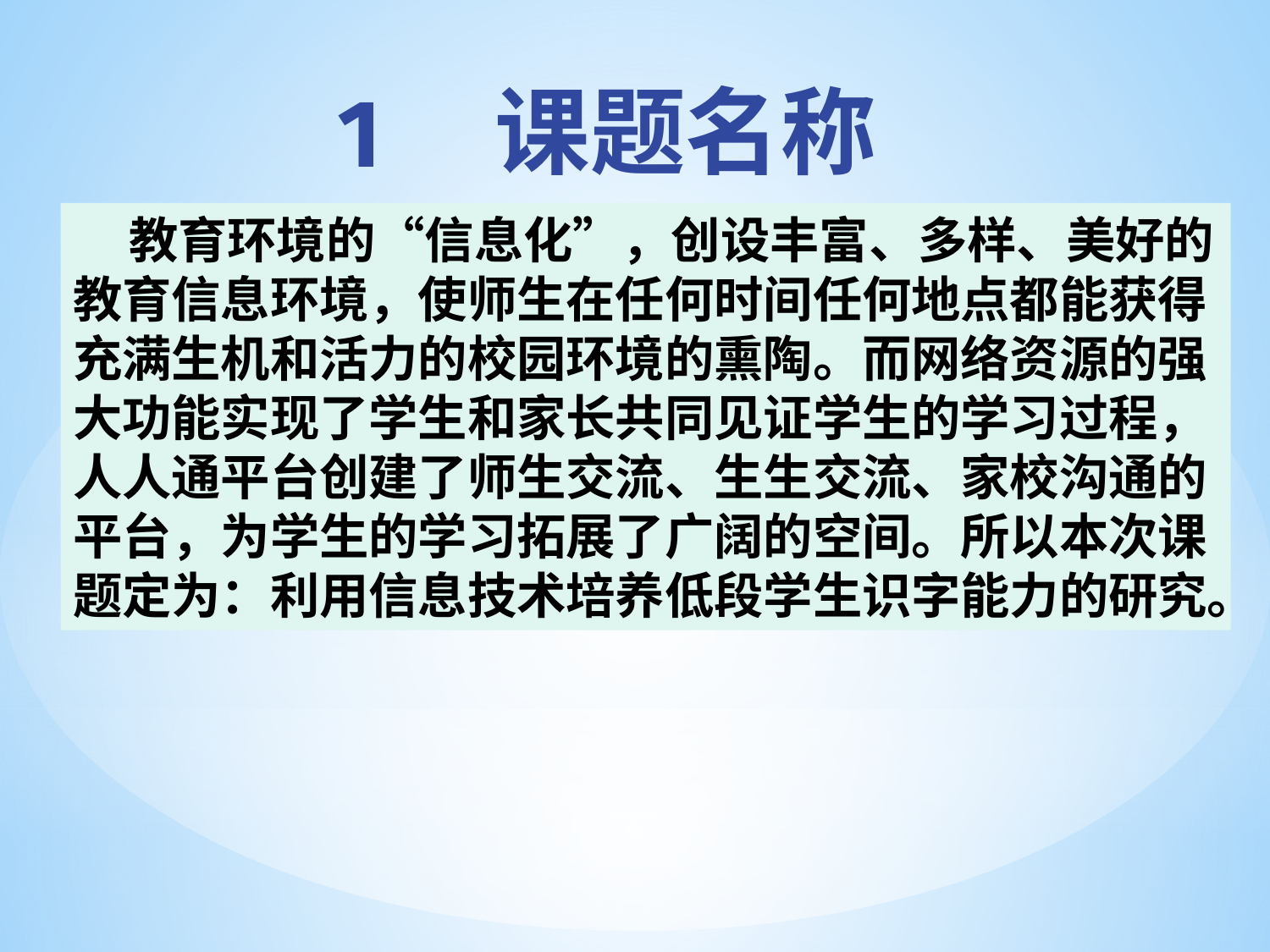

1    课题名称
    教育环境的“信息化”，创设丰富、多样、美好的教育信息环境，使师生在任何时间任何地点都能获得充满生机和活力的校园环境的熏陶。而网络资源的强大功能实现了学生和家长共同见证学生的学习过程，人人通平台创建了师生交流、生生交流、家校沟通的平台，为学生的学习拓展了广阔的空间。所以本次课题定为：利用信息技术培养低段学生识字能力的研究。